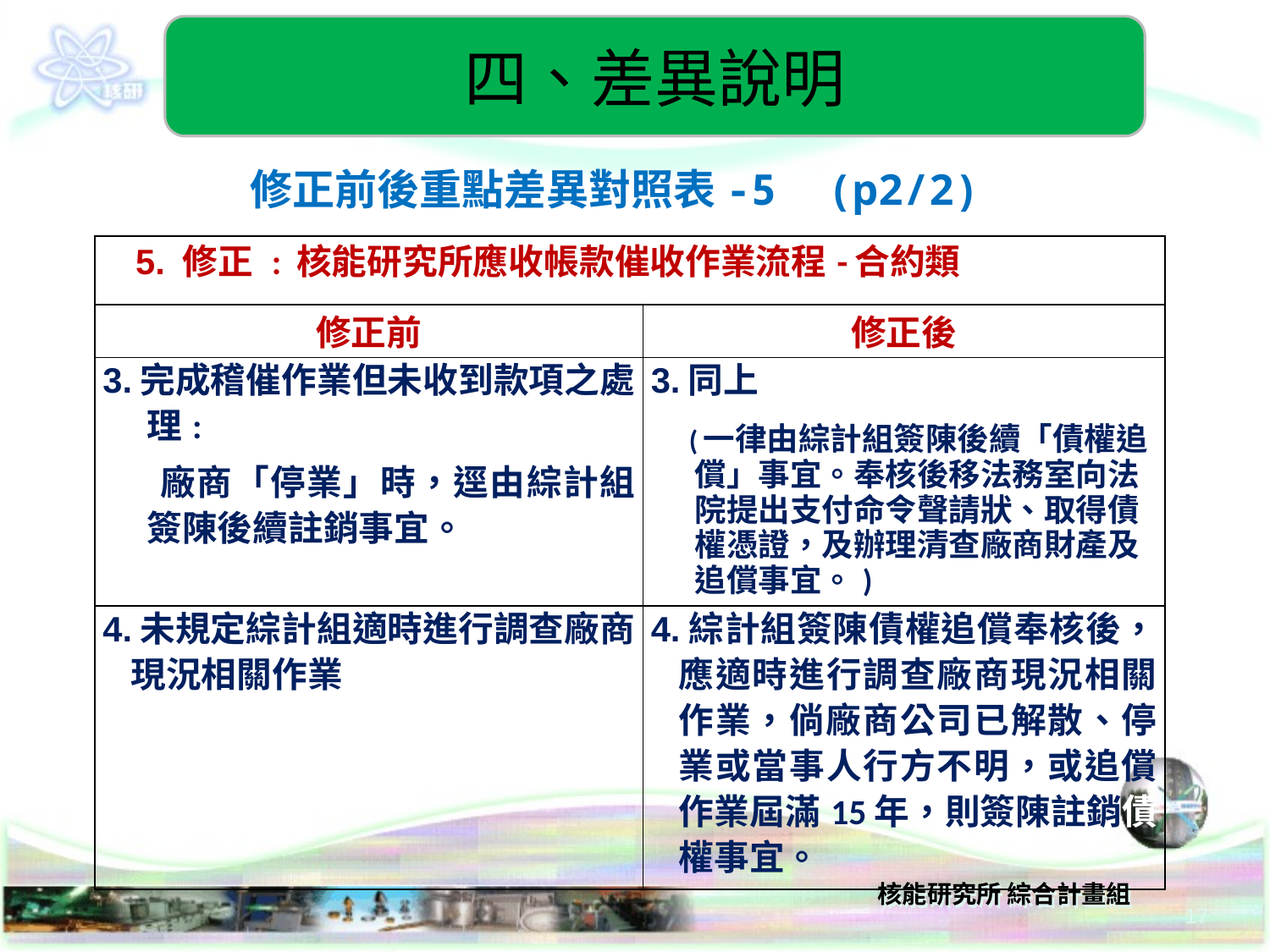

四、差異說明
修正前後重點差異對照表-5  (p2/2)
| 5. 修正 : 核能研究所應收帳款催收作業流程-合約類 |  |
| --- | --- |
| 修正前 | 修正後 |
| 3.完成稽催作業但未收到款項之處理: 廠商「停業」時，逕由綜計組簽陳後續註銷事宜。 | 3.同上 (一律由綜計組簽陳後續「債權追償」事宜。奉核後移法務室向法院提出支付命令聲請狀、取得債權憑證，及辦理清查廠商財產及追償事宜。) |
| 4.未規定綜計組適時進行調查廠商現況相關作業 | 4.綜計組簽陳債權追償奉核後，應適時進行調查廠商現況相關作業，倘廠商公司已解散、停業或當事人行方不明，或追償作業屆滿15年，則簽陳註銷債權事宜。 |
17